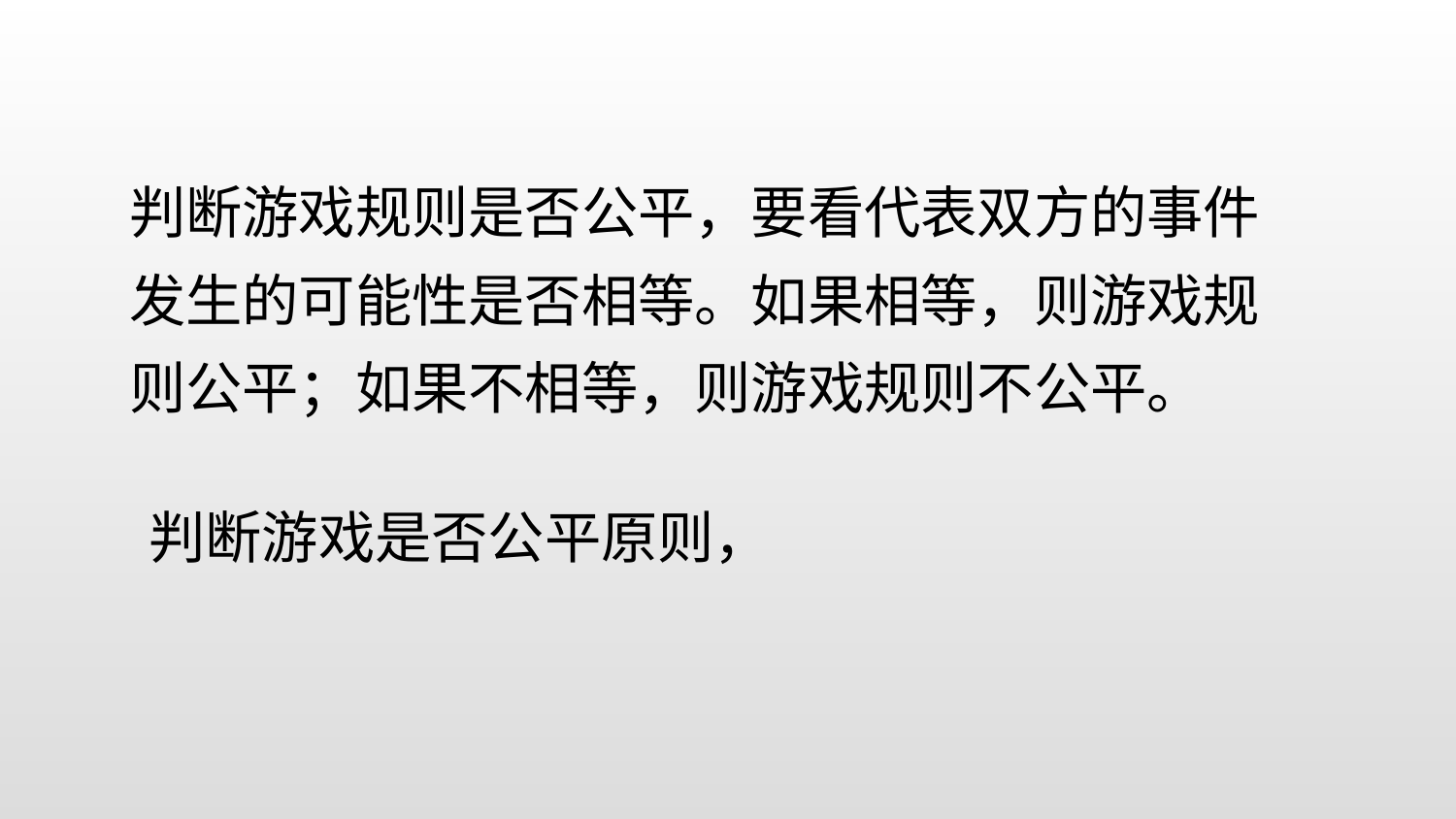

判断游戏规则是否公平，要看代表双方的事件发生的可能性是否相等。如果相等，则游戏规则公平；如果不相等，则游戏规则不公平。
判断游戏是否公平原则，